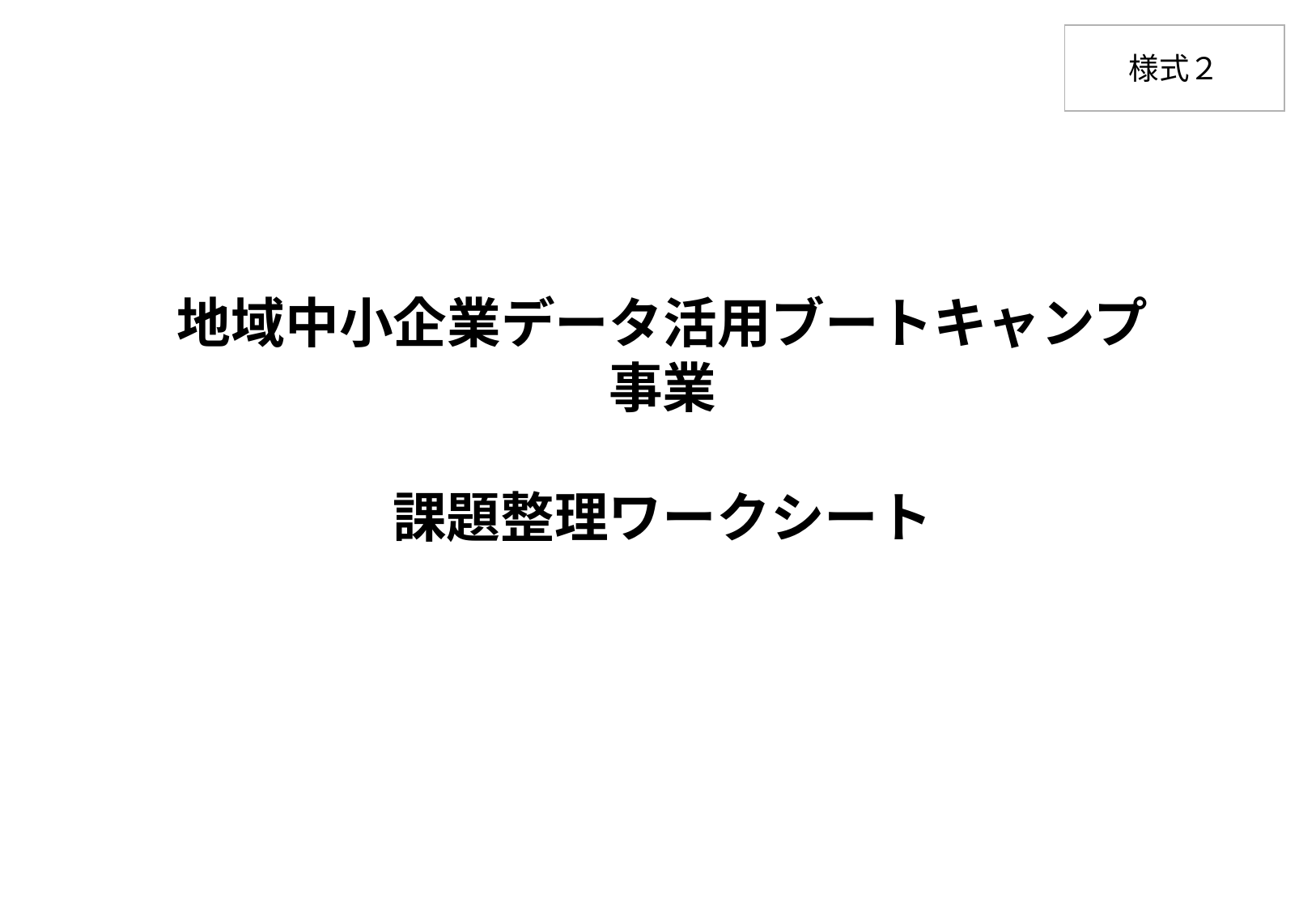

様式２
地域中小企業データ活用ブートキャンプ事業

課題整理ワークシート